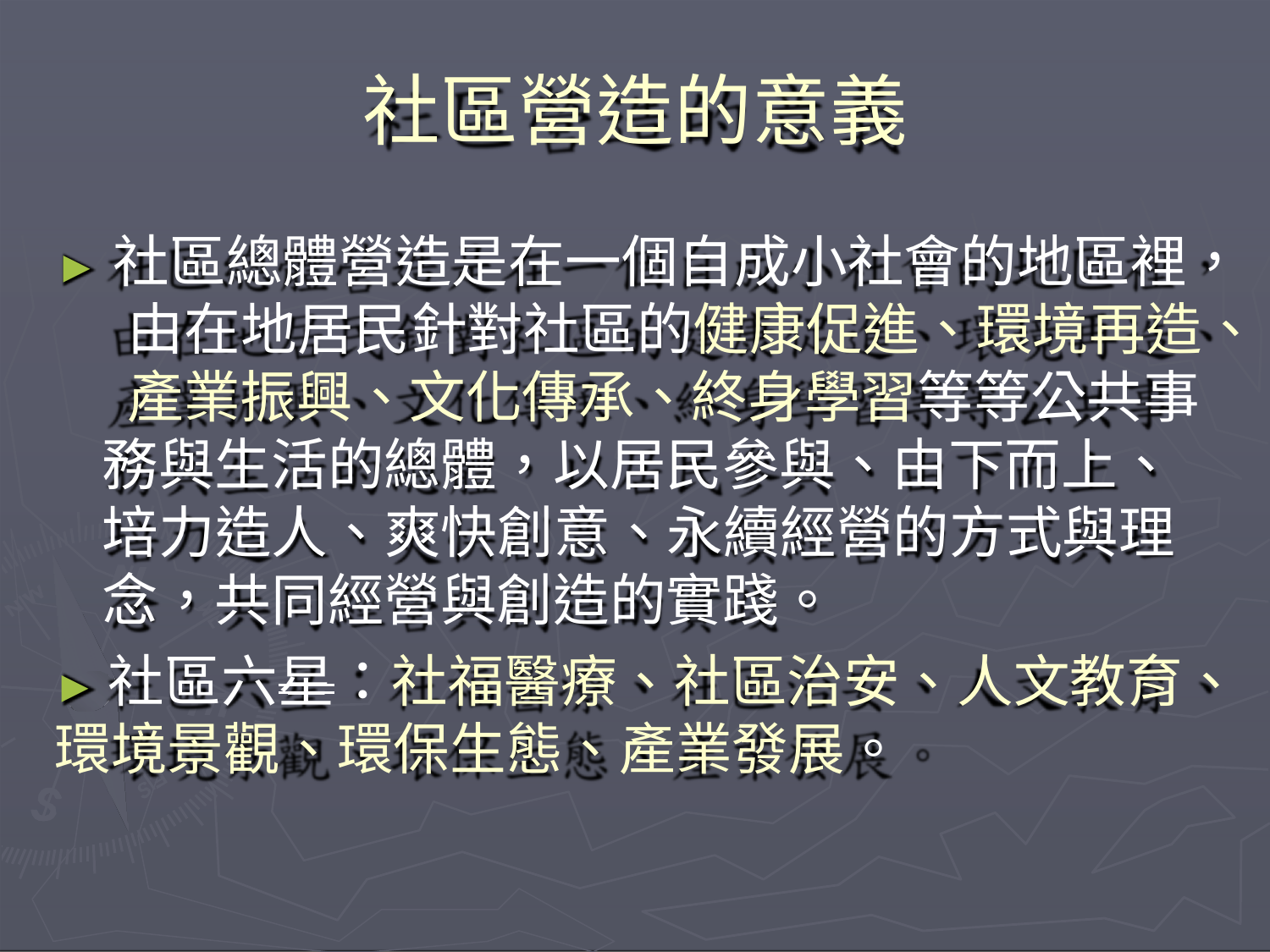

# 社區營造的意義

►社區總體營造是在一個自成小社會的地區裡，  由在地居民針對社區的健康促進、環境再造、  產業振興、文化傳承、終身學習等等公共事  務與生活的總體，以居民參與、由下而上、  培力造人、爽快創意、永續經營的方式與理  念，共同經營與創造的實踐。
►社區六星：社福醫療、社區治安、人文教育、
環境景觀、環保生態、產業發展。